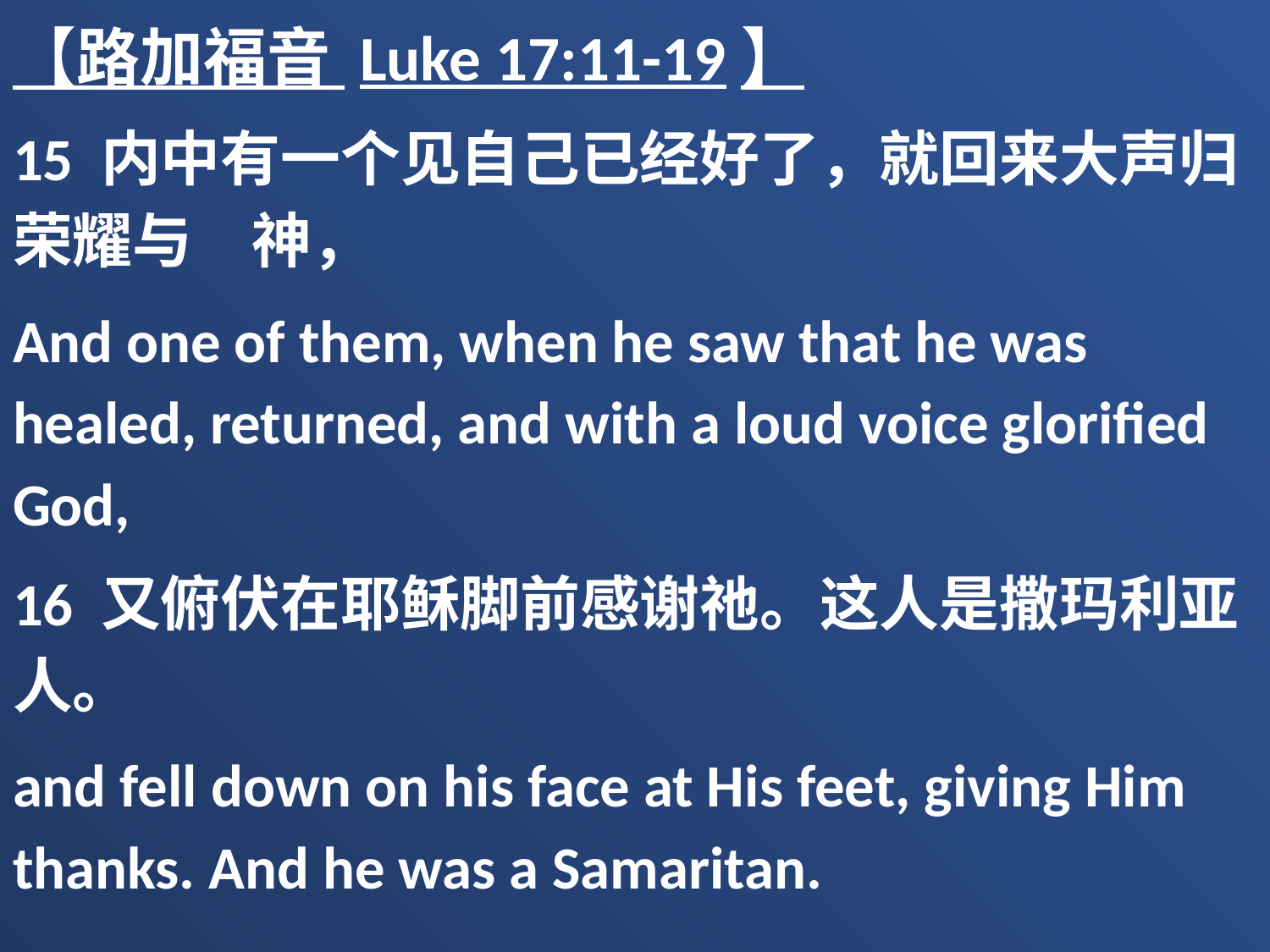

【路加福音 Luke 17:11-19】
15 内中有一个见自己已经好了，就回来大声归荣耀与　神，
And one of them, when he saw that he was healed, returned, and with a loud voice glorified God,
16 又俯伏在耶稣脚前感谢祂。这人是撒玛利亚人。
and fell down on his face at His feet, giving Him thanks. And he was a Samaritan.